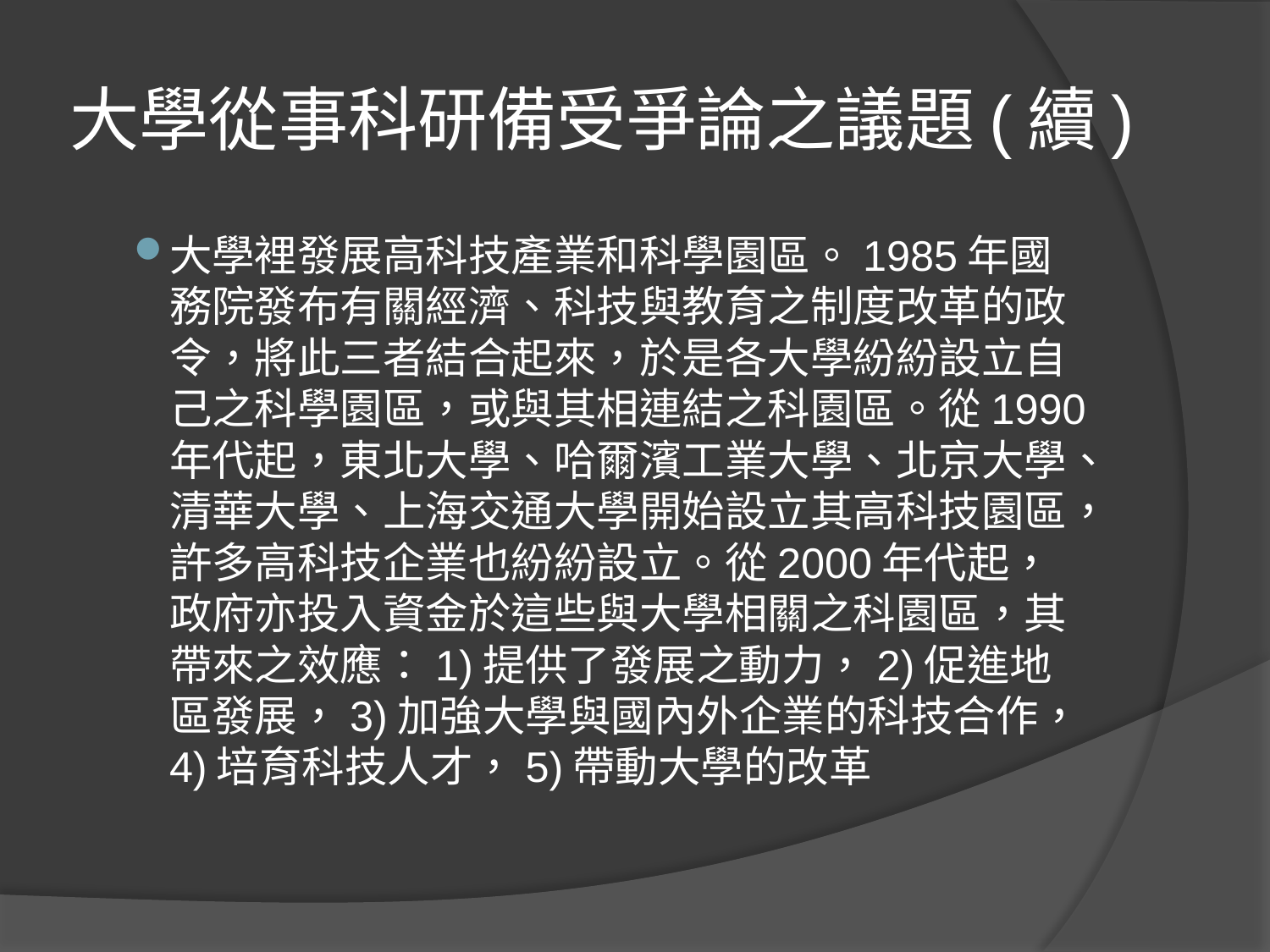

# 大學從事科研備受爭論之議題(續)
大學裡發展高科技產業和科學園區。1985年國務院發布有關經濟、科技與教育之制度改革的政令，將此三者結合起來，於是各大學紛紛設立自己之科學園區，或與其相連結之科園區。從1990年代起，東北大學、哈爾濱工業大學、北京大學、清華大學、上海交通大學開始設立其高科技園區，許多高科技企業也紛紛設立。從2000年代起，政府亦投入資金於這些與大學相關之科園區，其帶來之效應：1)提供了發展之動力，2)促進地區發展，3)加強大學與國內外企業的科技合作，4)培育科技人才，5)帶動大學的改革